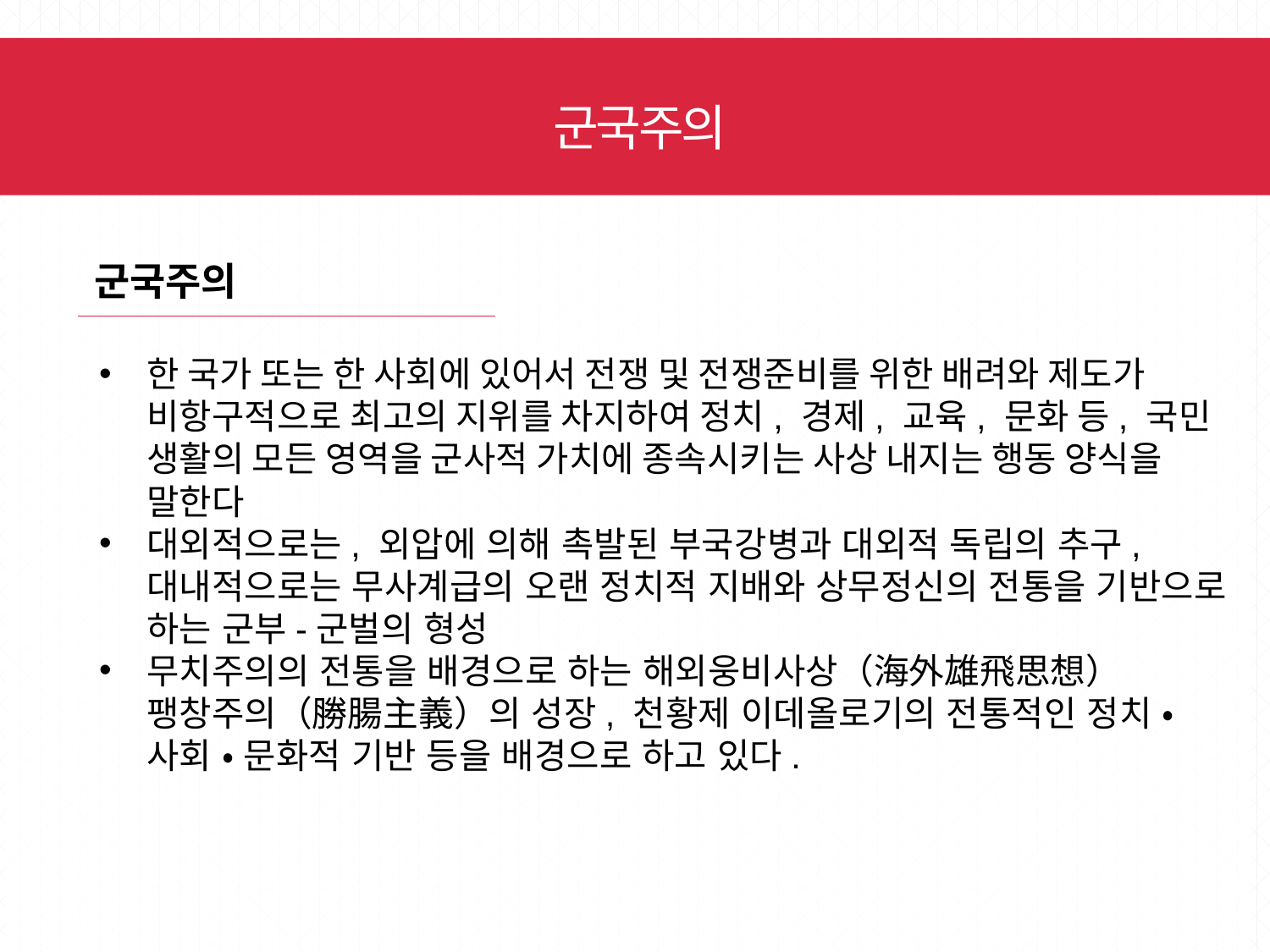

군국주의

군국주의
한 국가 또는 한 사회에 있어서 전쟁 및 전쟁준비를 위한 배려와 제도가 비항구적으로 최고의 지위를 차지하여 정치, 경제, 교육, 문화 등, 국민 생활의 모든 영역을 군사적 가치에 종속시키는 사상 내지는 행동 양식을 말한다
대외적으로는, 외압에 의해 촉발된 부국강병과 대외적 독립의 추구, 대내적으로는 무사계급의 오랜 정치적 지배와 상무정신의 전통을 기반으로 하는 군부-군벌의 형성
무치주의의 전통을 배경으로 하는 해외웅비사상（海外雄飛思想）팽창주의（勝腸主義）의 성장, 천황제 이데올로기의 전통적인 정치 • 사회 • 문화적 기반 등을 배경으로 하고 있다.